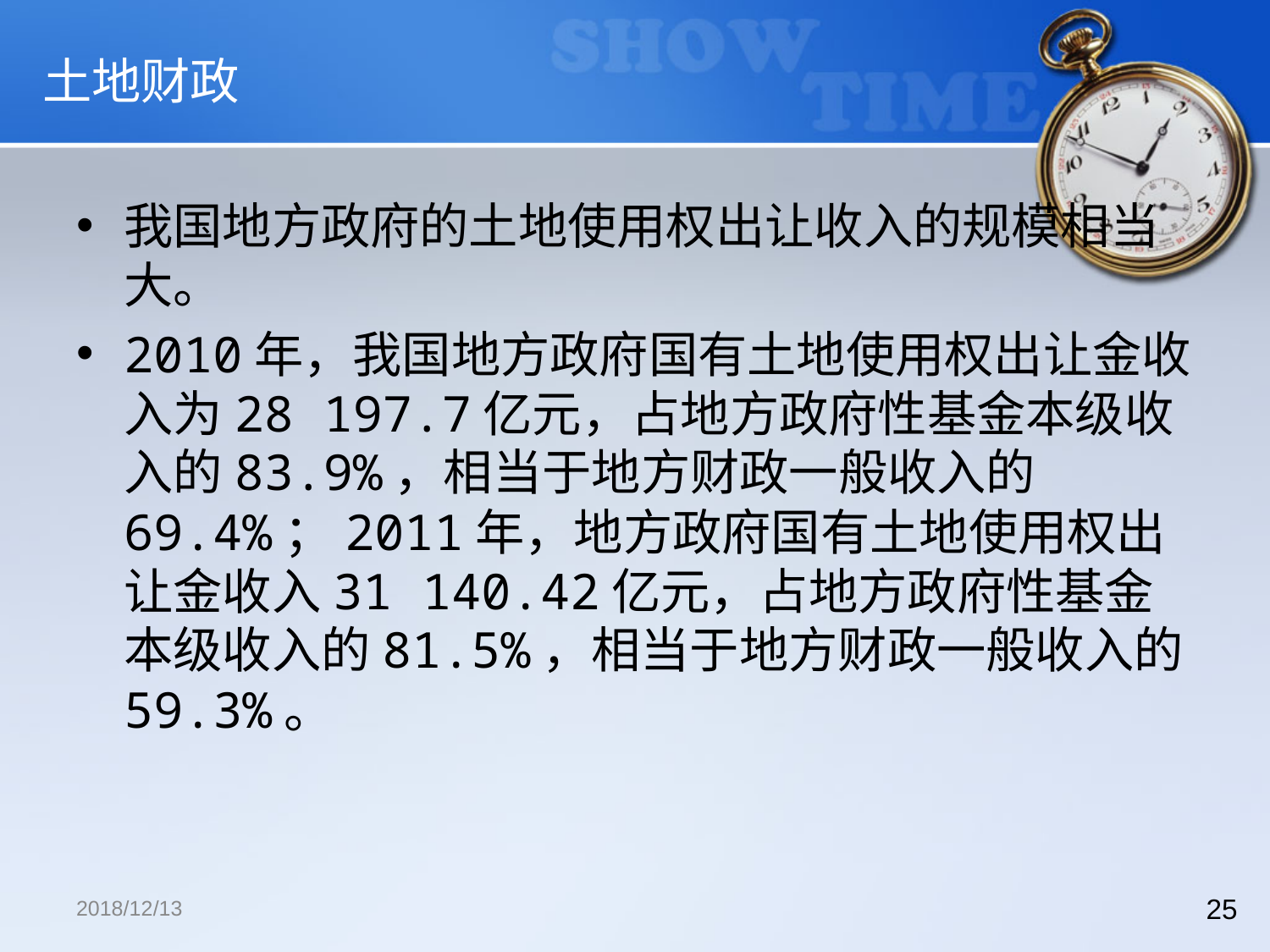

# 土地财政
我国地方政府的土地使用权出让收入的规模相当大。
2010年，我国地方政府国有土地使用权出让金收入为28 197.7亿元，占地方政府性基金本级收入的83.9%，相当于地方财政一般收入的69.4%；2011年，地方政府国有土地使用权出让金收入31 140.42亿元，占地方政府性基金本级收入的81.5%，相当于地方财政一般收入的59.3%。
2018/12/13
25